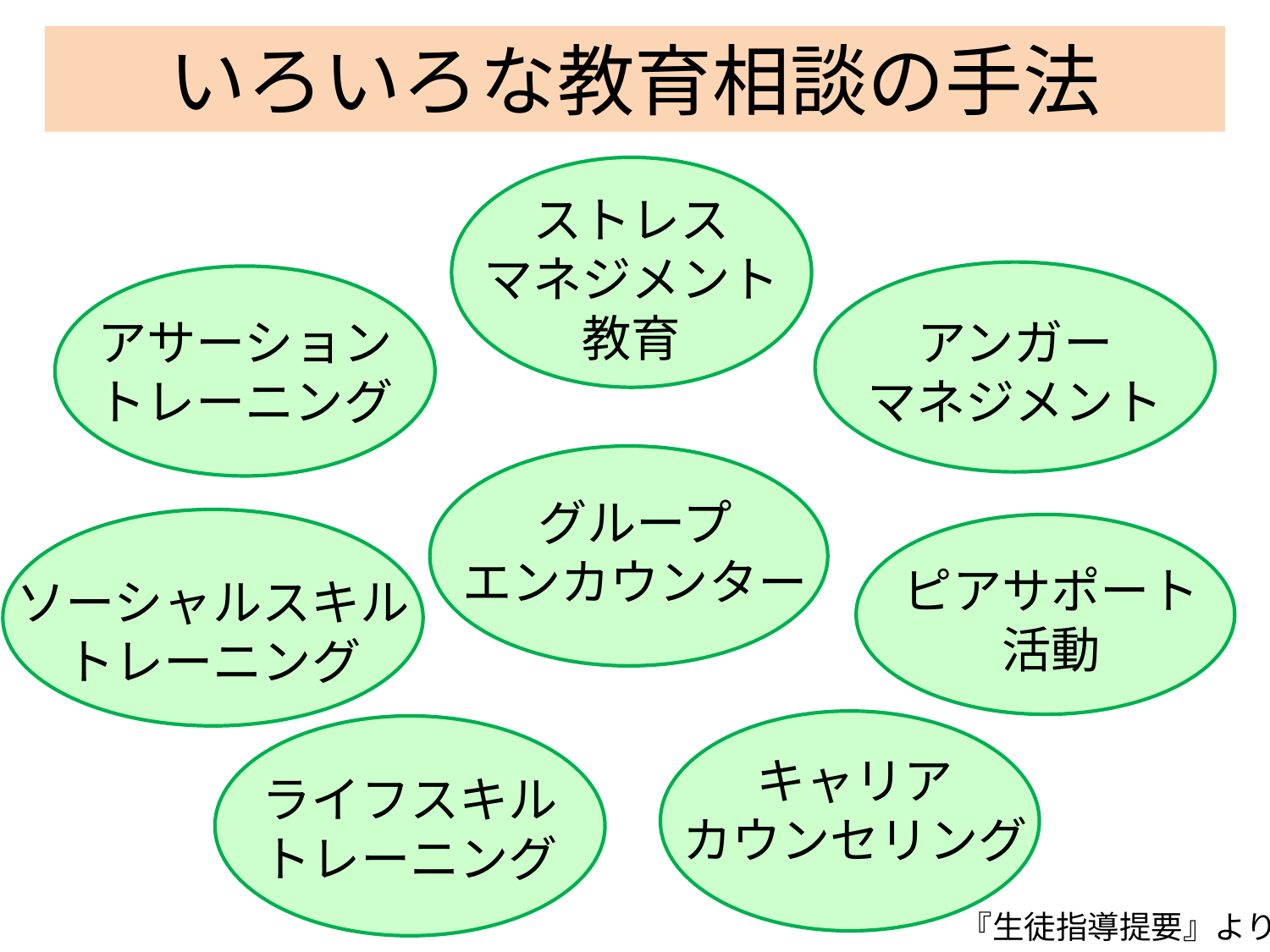

いろいろな教育相談の手法

ストレス
マネジメント
教育

アンガー
マネジメント

アサーション
トレーニング

グループ
エンカウンター

ソーシャルスキル
トレーニング

ピアサポート
活動
キャリア
カウンセリング

ライフスキル
トレーニング
『生徒指導提要』より